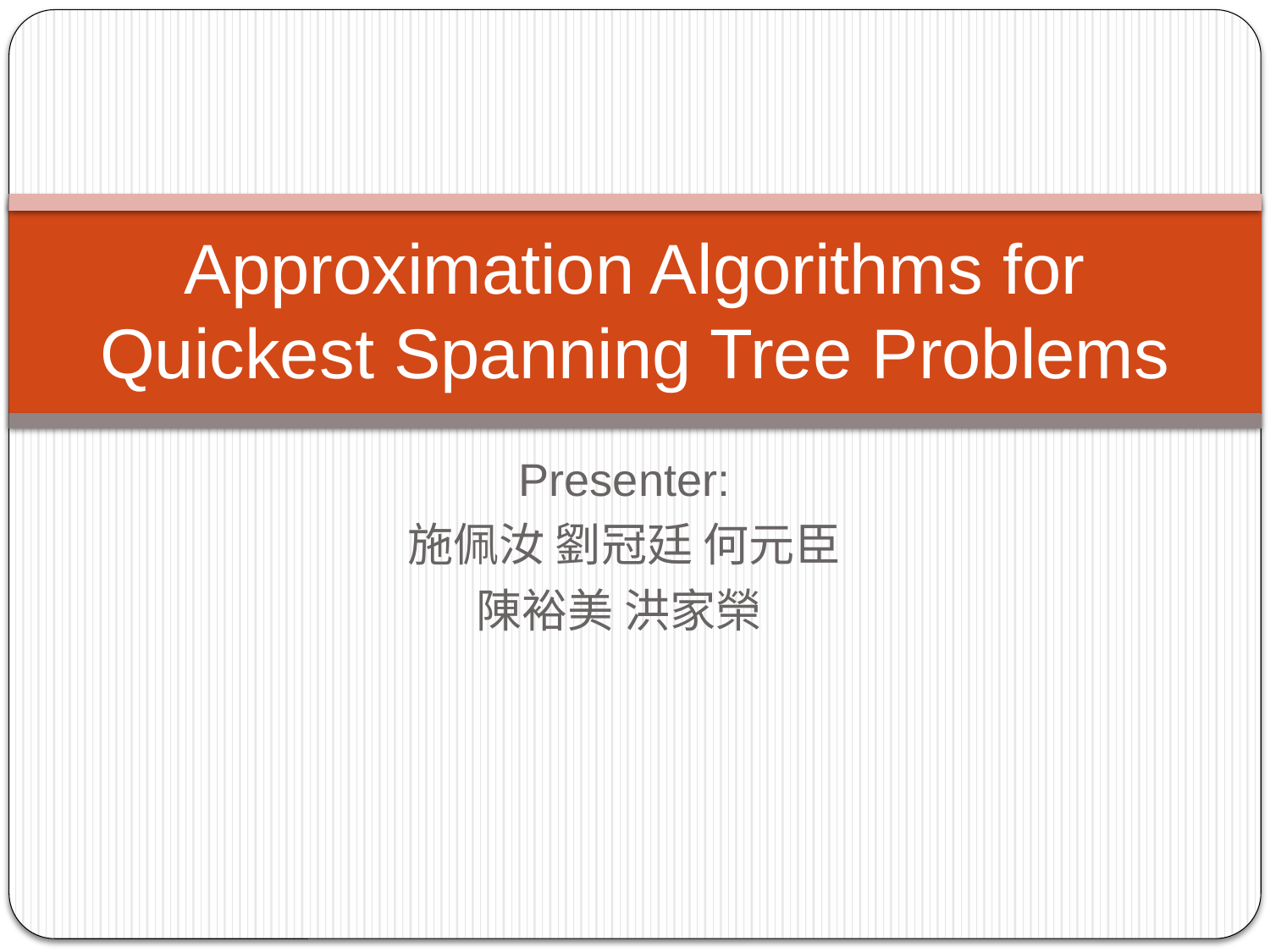

# Approximation Algorithms for Quickest Spanning Tree Problems
Presenter:
施佩汝 劉冠廷 何元臣
陳裕美 洪家榮